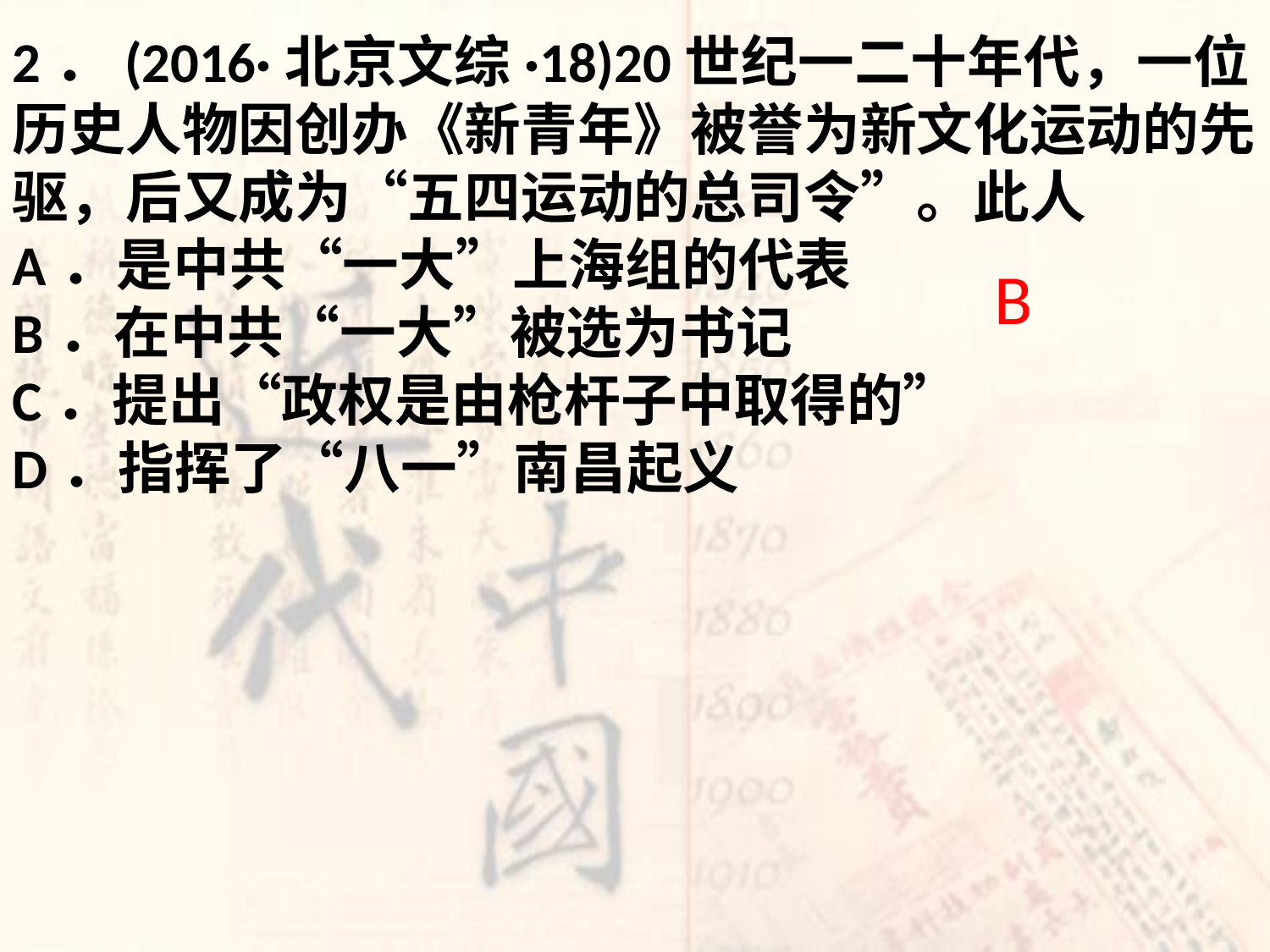

2．(2016·北京文综·18)20世纪一二十年代，一位历史人物因创办《新青年》被誉为新文化运动的先驱，后又成为“五四运动的总司令”。此人
A．是中共“一大”上海组的代表
B．在中共“一大”被选为书记
C．提出“政权是由枪杆子中取得的”
D．指挥了“八一”南昌起义

B